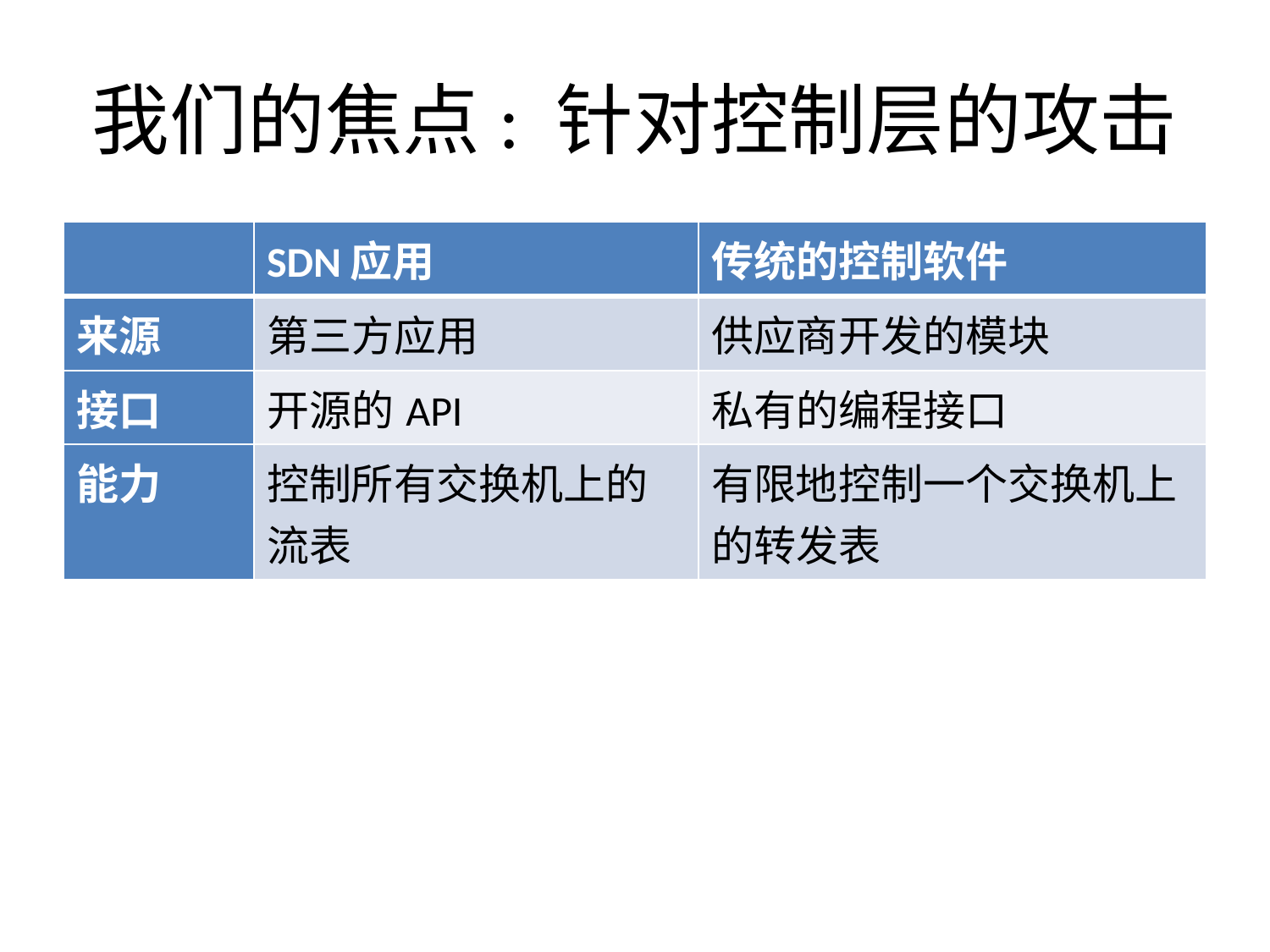

# 我们的焦点: 针对控制层的攻击
|  | SDN应用 | 传统的控制软件 |
| --- | --- | --- |
| 来源 | 第三方应用 | 供应商开发的模块 |
| 接口 | 开源的API | 私有的编程接口 |
| 能力 | 控制所有交换机上的流表 | 有限地控制一个交换机上的转发表 |